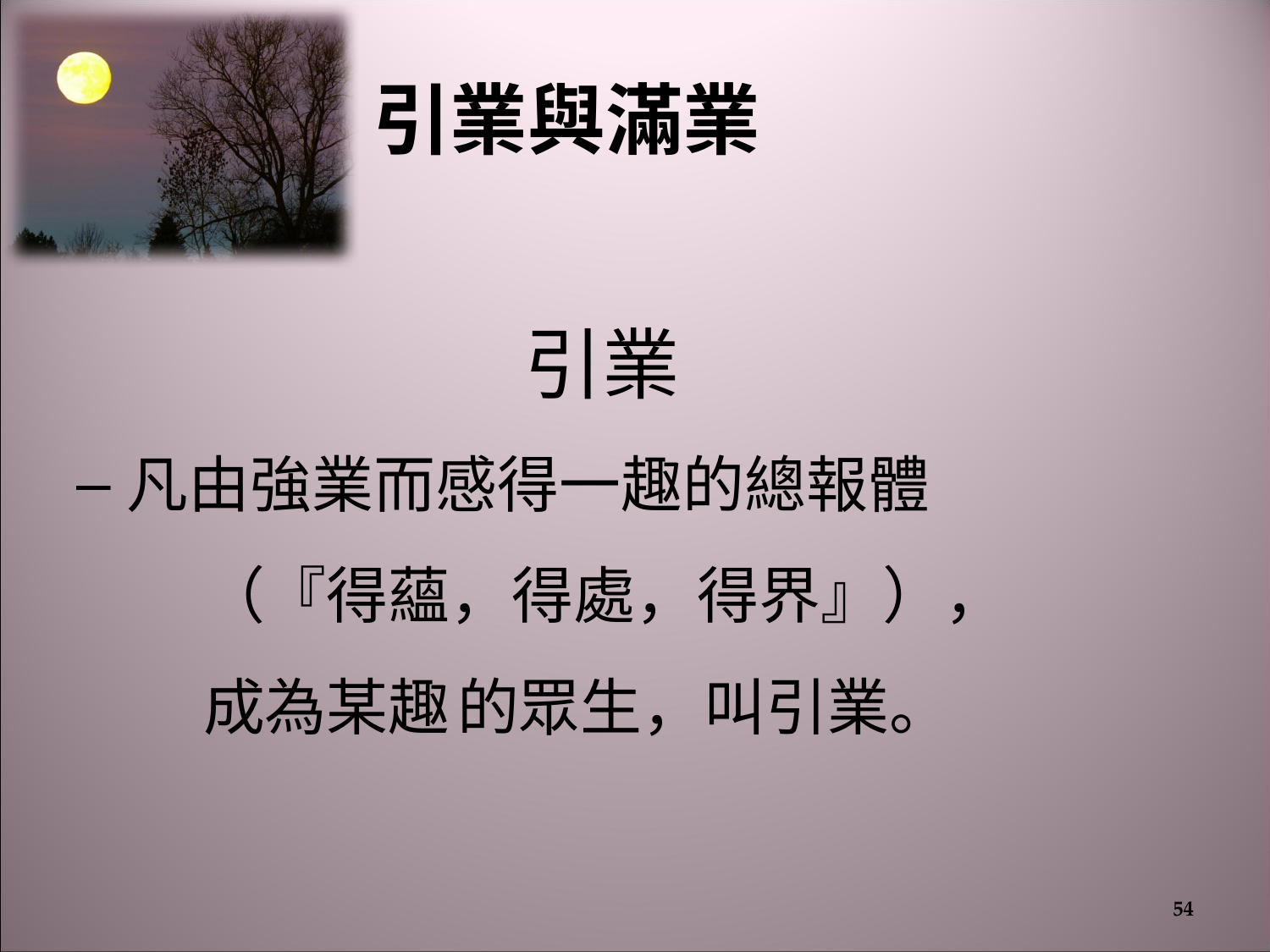

# 引業與滿業
引業
凡由強業而感得一趣的總報體
	（『得蘊，得處，得界』），
	成為某趣	的眾生，叫引業。
54